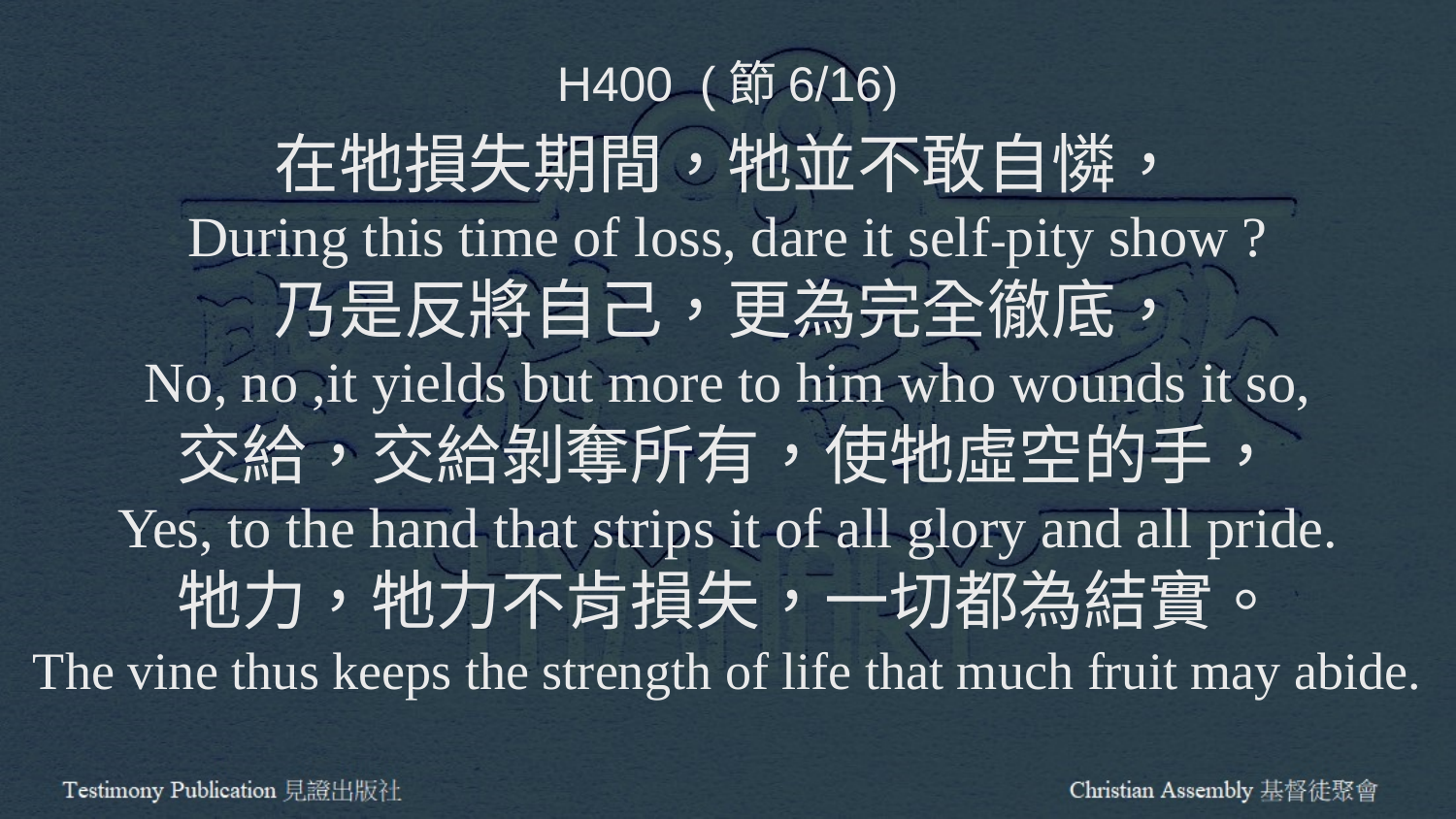

H400  (節6/16)
在牠損失期間，牠並不敢自憐，
During this time of loss, dare it self-pity show ?
乃是反將自己，更為完全徹底，
No, no ,it yields but more to him who wounds it so,
交給，交給剝奪所有，使牠虛空的手，
Yes, to the hand that strips it of all glory and all pride.
牠力，牠力不肯損失，一切都為結實。
The vine thus keeps the strength of life that much fruit may abide.